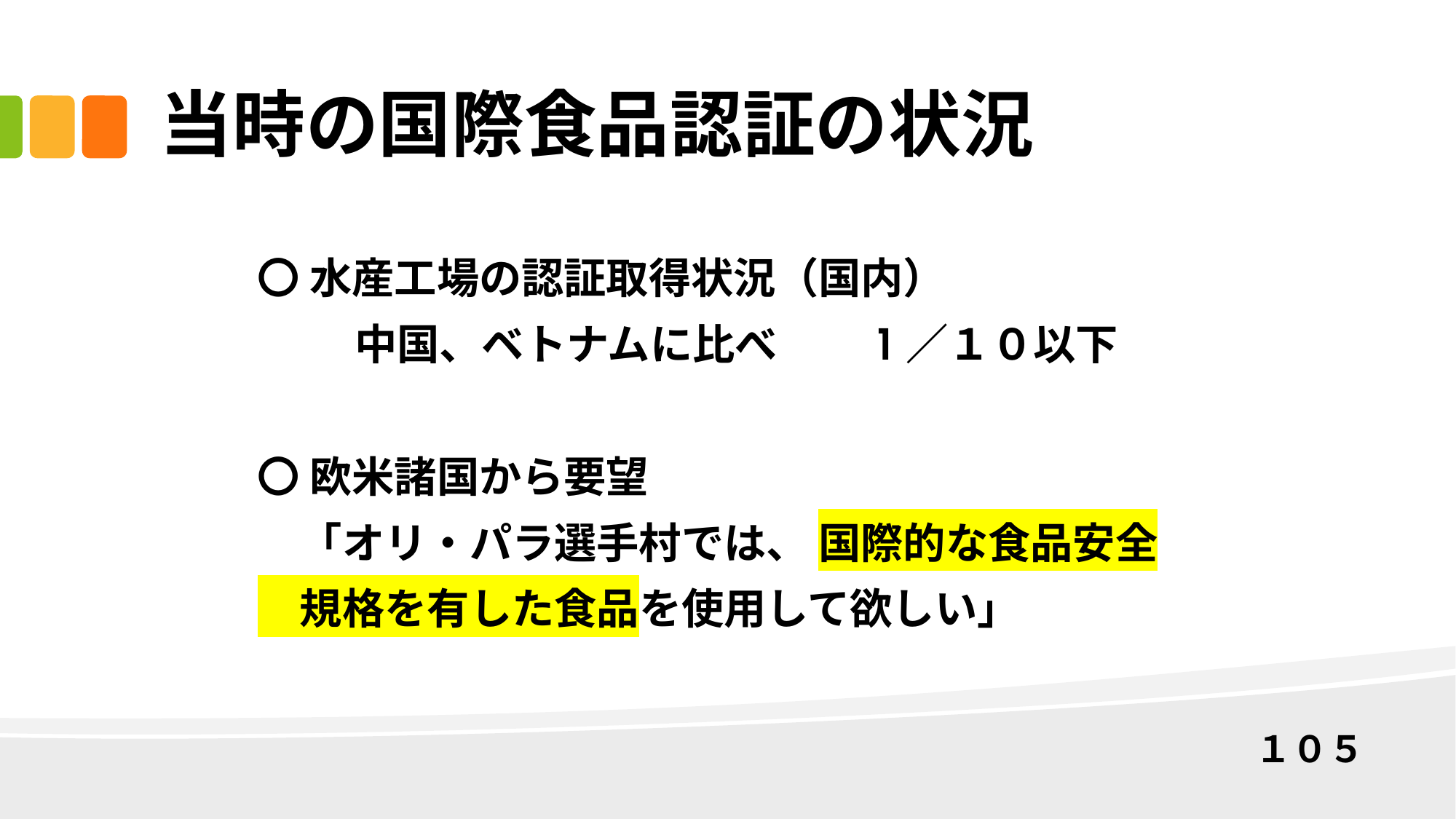

当時の国際食品認証の状況
〇 水産工場の認証取得状況（国内）
         中国、ベトナムに比べ　　1／１０以下

〇 欧米諸国から要望
　「オリ・パラ選手村では、 国際的な食品安全
　規格を有した食品を使用して欲しい」
１０５